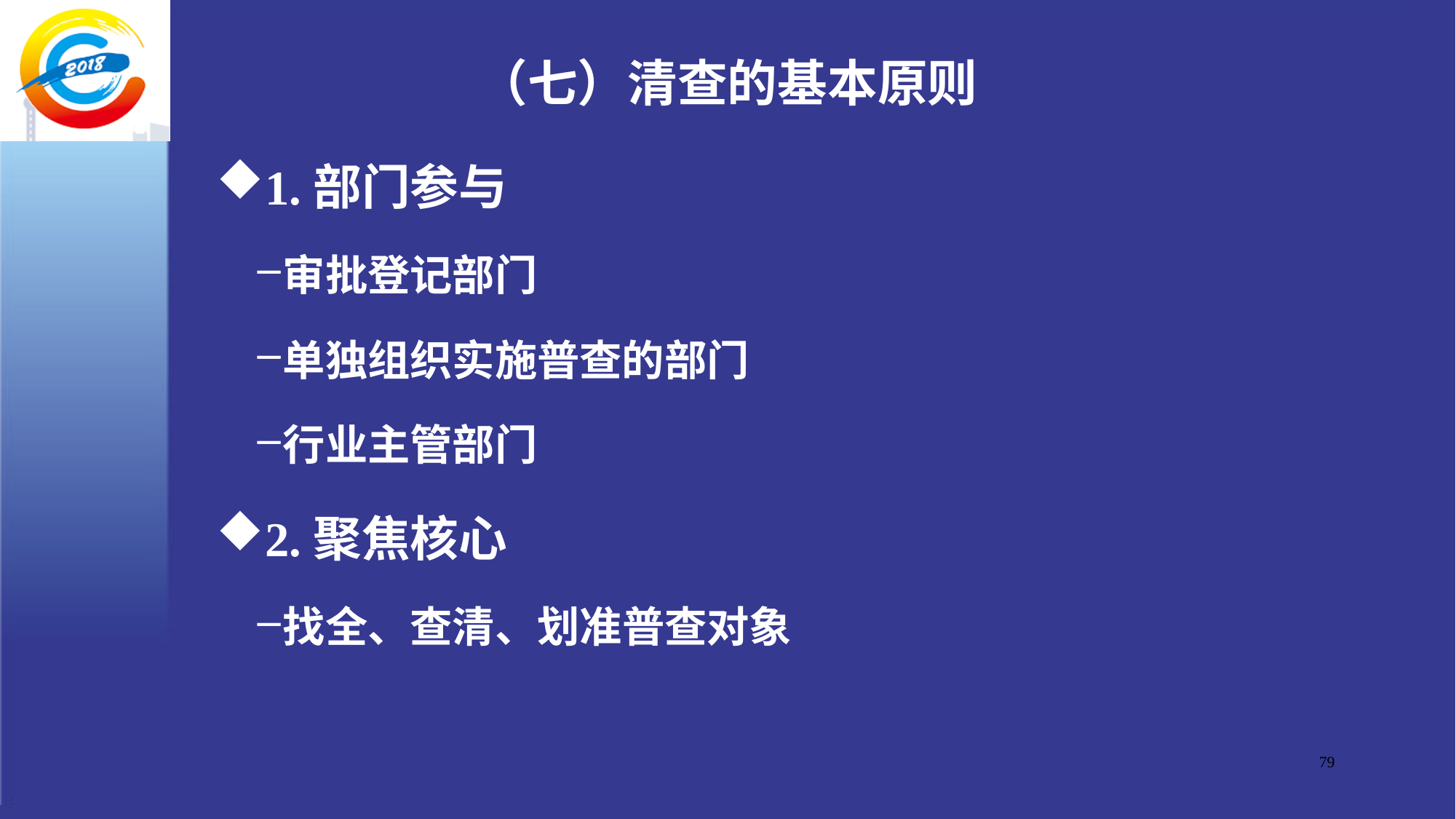

# （七）清查的基本原则
1.部门参与
审批登记部门
单独组织实施普查的部门
行业主管部门
2.聚焦核心
找全、查清、划准普查对象
79